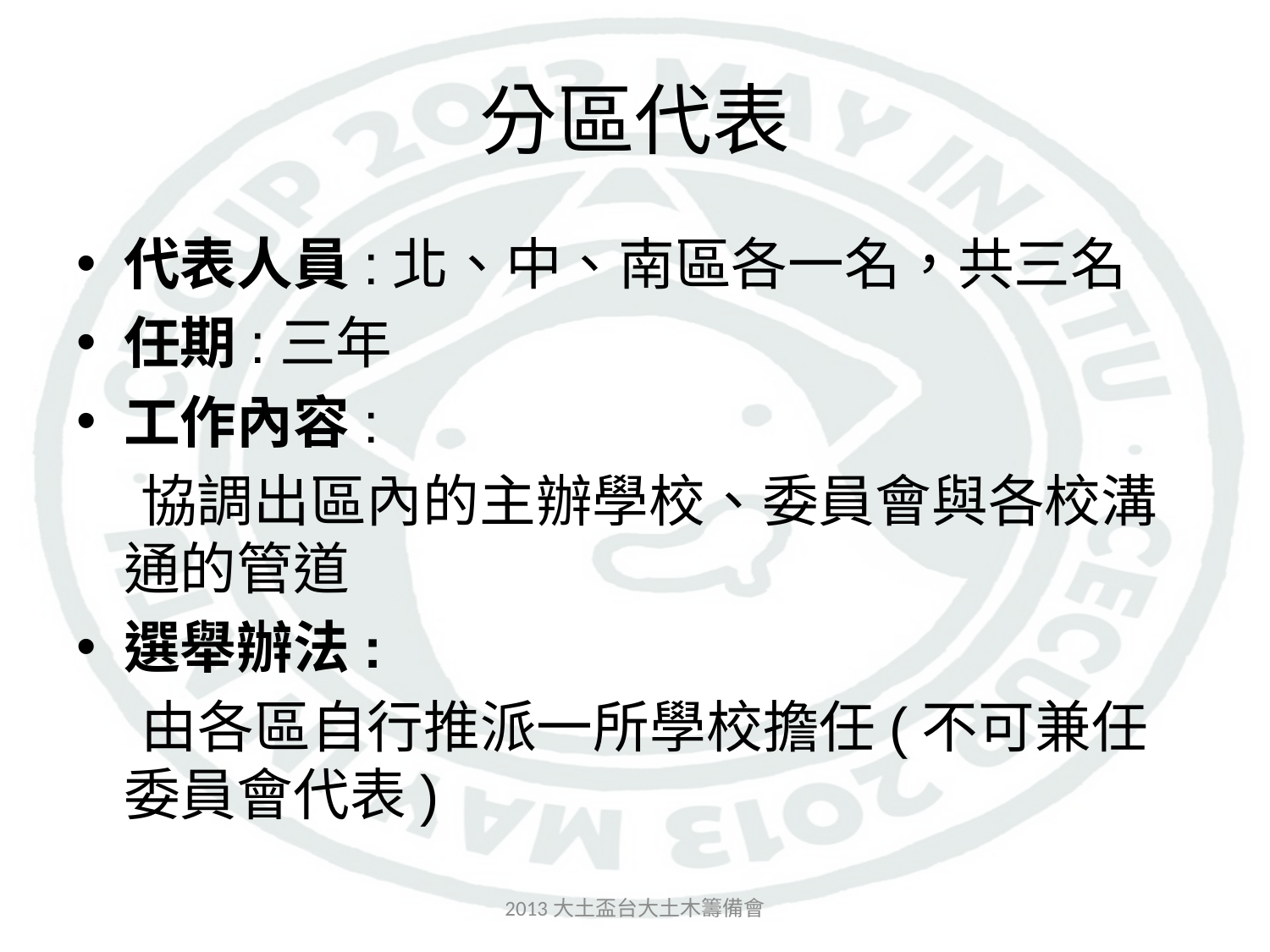

# 分區代表
代表人員:北、中、南區各一名，共三名
任期:三年
工作內容:
    協調出區內的主辦學校、委員會與各校溝通的管道
選舉辦法:
    由各區自行推派一所學校擔任(不可兼任委員會代表)

2013大土盃台大土木籌備會